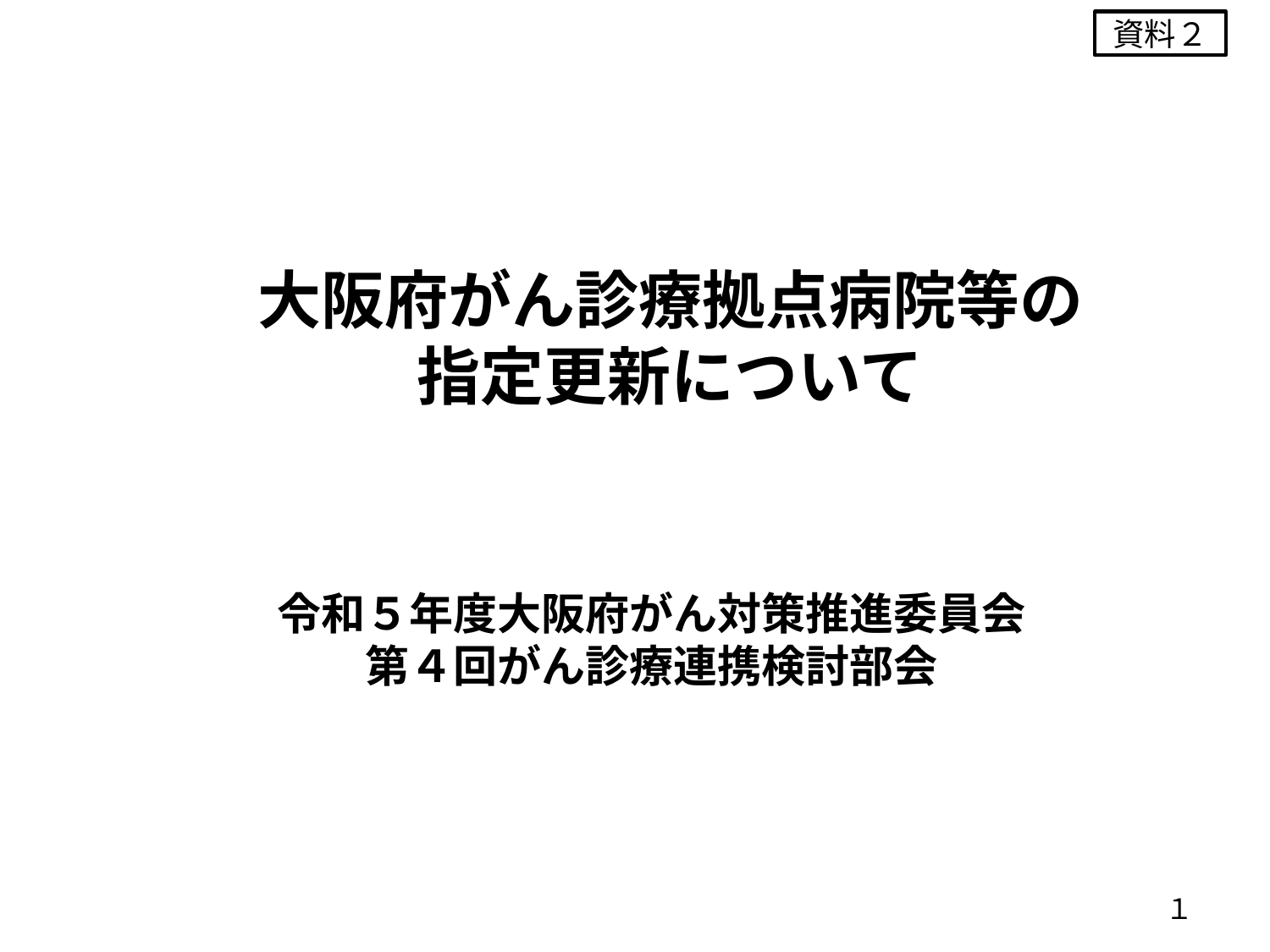

資料２
　大阪府がん診療拠点病院等の
　指定更新について
令和５年度大阪府がん対策推進委員会
第４回がん診療連携検討部会

１